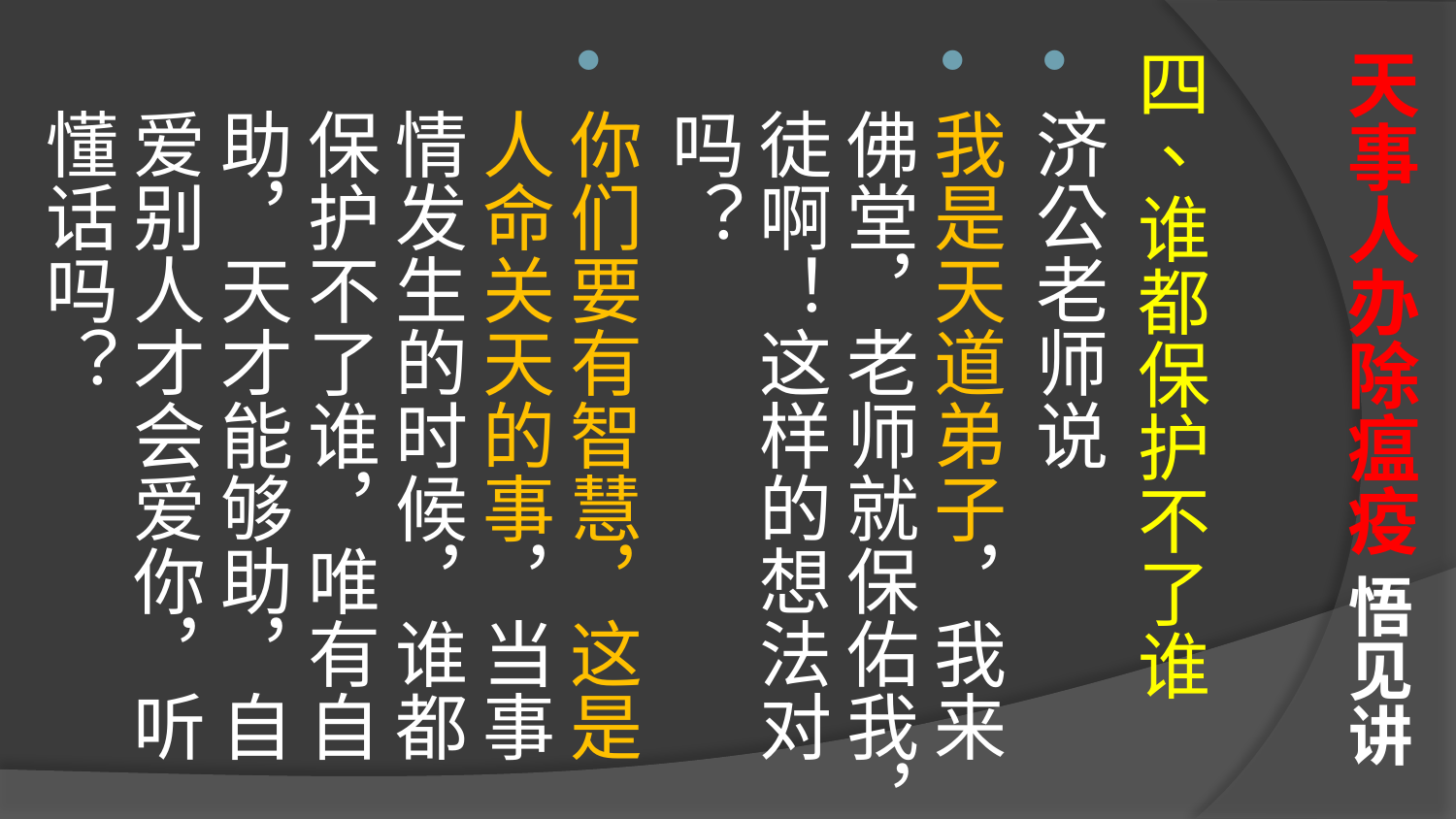

# 天事人办除瘟疫 悟见讲
四、谁都保护不了谁
济公老师说
我是天道弟子，我来佛堂，老师就保佑我，徒啊！这样的想法对吗？
你们要有智慧，这是人命关天的事，当事情发生的时候，谁都保护不了谁，唯有自助，天才能够助，自爱别人才会爱你，听懂话吗？